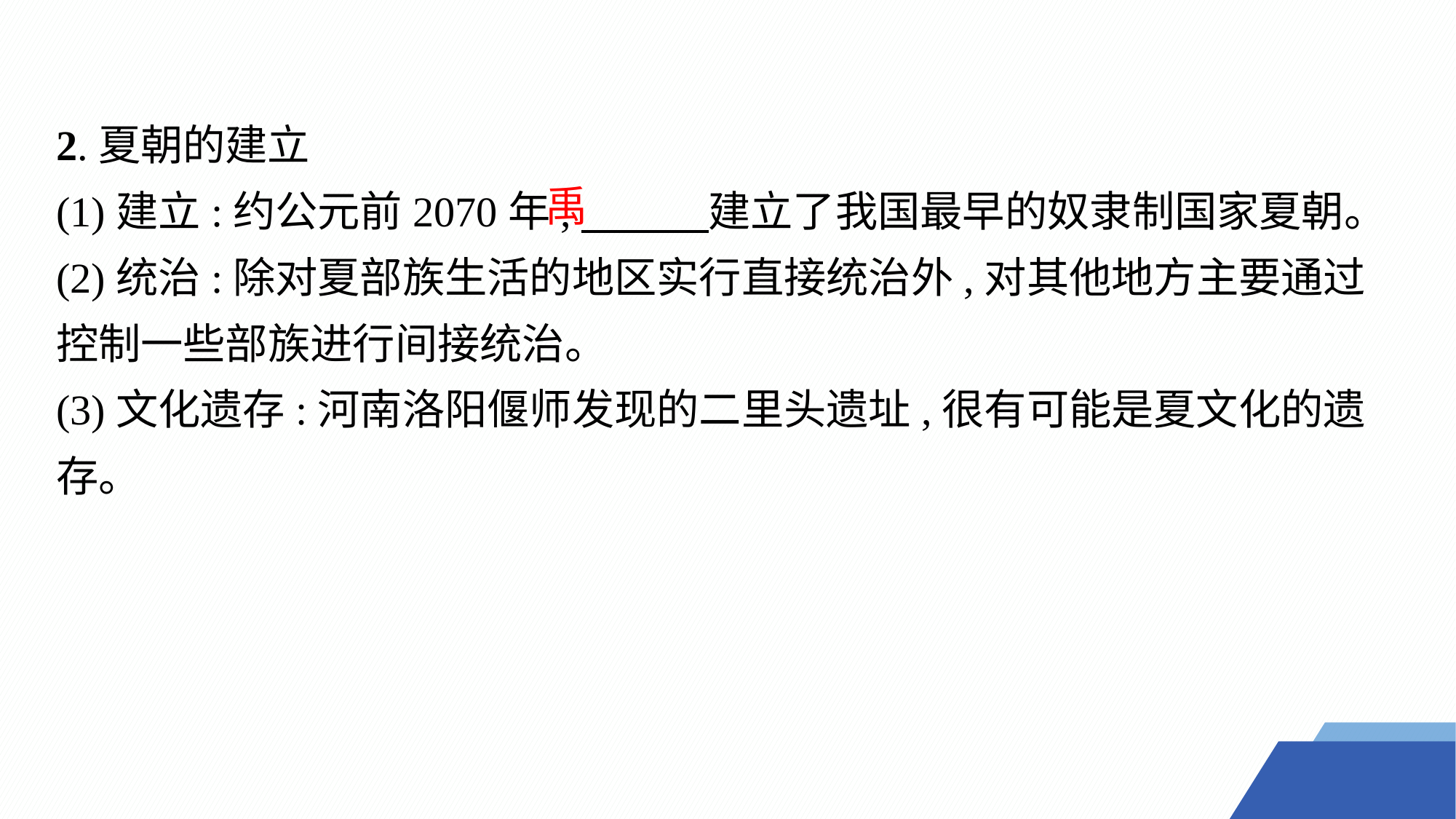

2.夏朝的建立
(1)建立:约公元前2070年,　　　建立了我国最早的奴隶制国家夏朝。
(2)统治:除对夏部族生活的地区实行直接统治外,对其他地方主要通过控制一些部族进行间接统治。
(3)文化遗存:河南洛阳偃师发现的二里头遗址,很有可能是夏文化的遗存。
禹